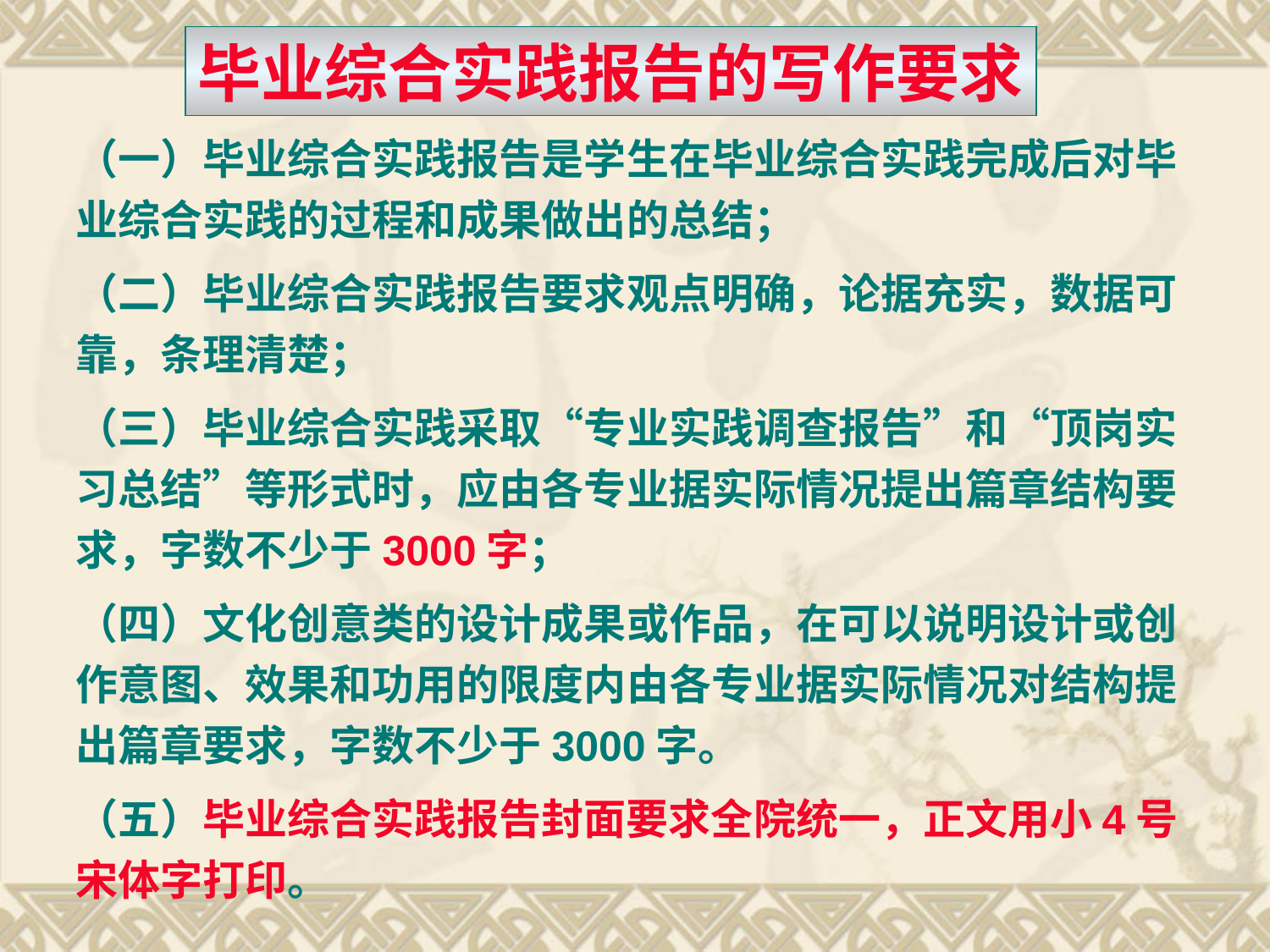

毕业综合实践报告的写作要求
（一）毕业综合实践报告是学生在毕业综合实践完成后对毕业综合实践的过程和成果做出的总结；
（二）毕业综合实践报告要求观点明确，论据充实，数据可靠，条理清楚；
（三）毕业综合实践采取“专业实践调查报告”和“顶岗实习总结”等形式时，应由各专业据实际情况提出篇章结构要求，字数不少于3000字；
（四）文化创意类的设计成果或作品，在可以说明设计或创作意图、效果和功用的限度内由各专业据实际情况对结构提出篇章要求，字数不少于3000字。
（五）毕业综合实践报告封面要求全院统一，正文用小4号宋体字打印。